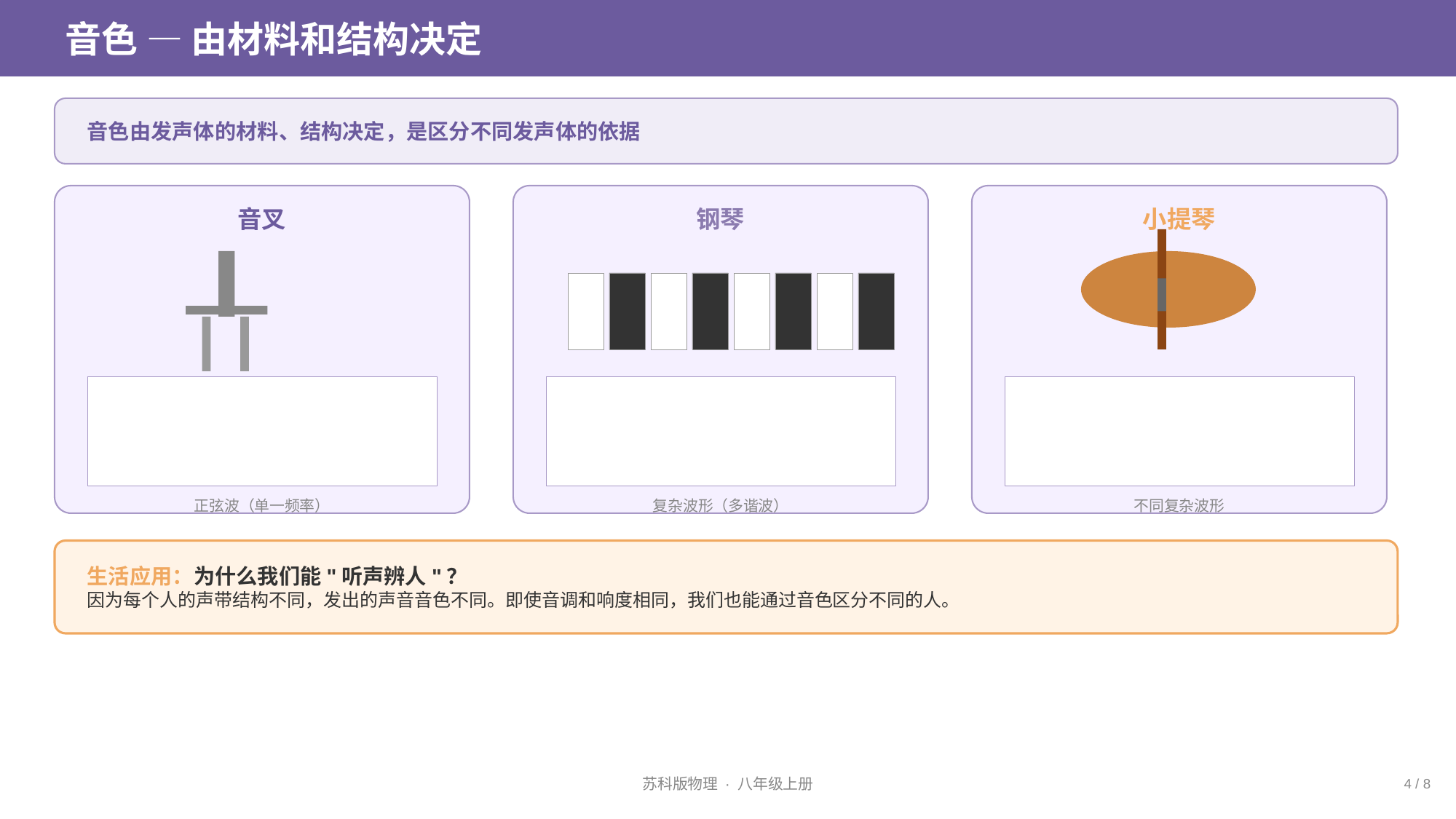

音色 — 由材料和结构决定

音色由发声体的材料、结构决定，是区分不同发声体的依据

音叉
钢琴
小提琴

正弦波（单一频率）
复杂波形（多谐波）
不同复杂波形

生活应用：为什么我们能"听声辨人"？
因为每个人的声带结构不同，发出的声音音色不同。即使音调和响度相同，我们也能通过音色区分不同的人。
苏科版物理 · 八年级上册
4 / 8